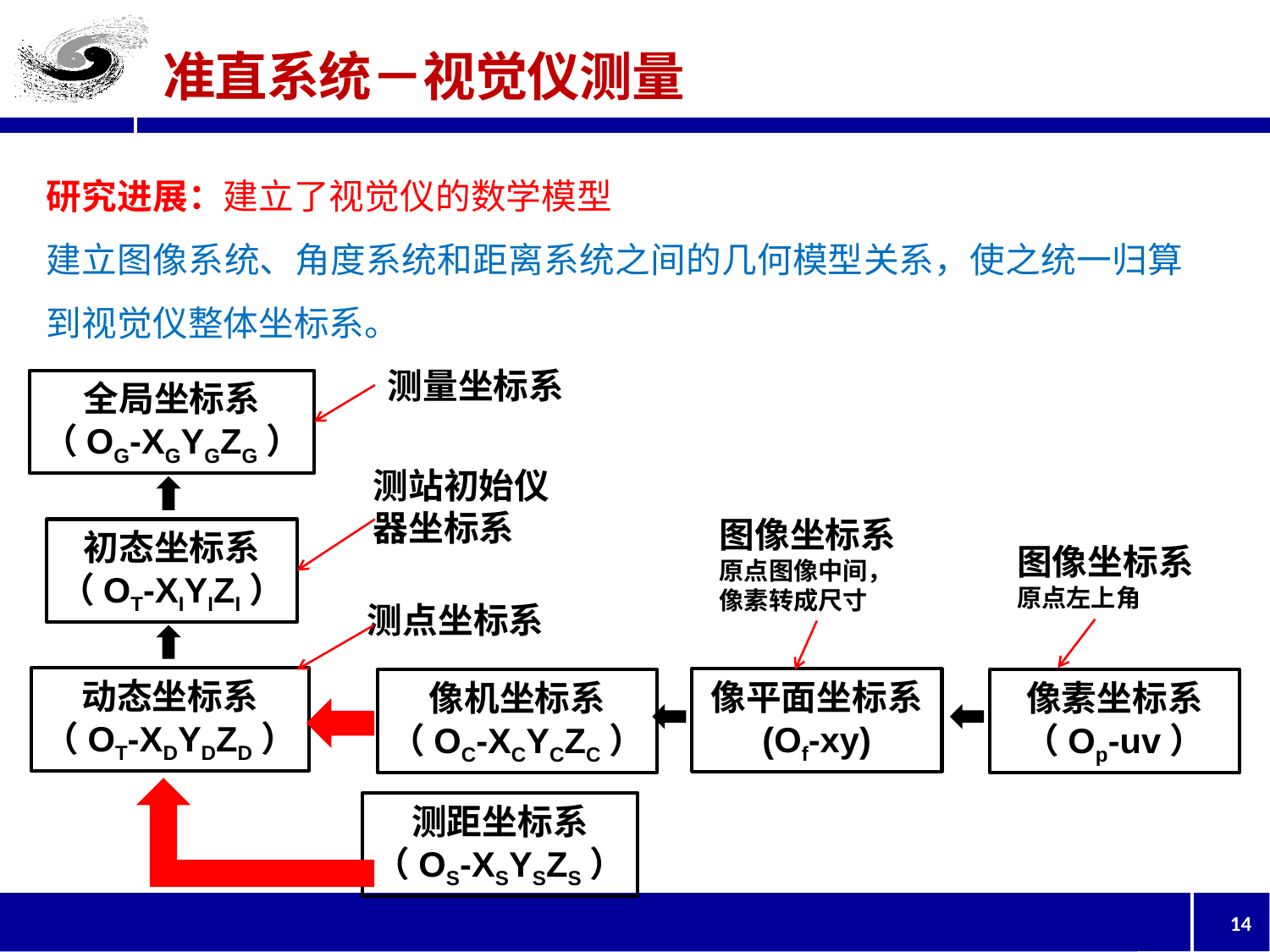

准直系统－视觉仪测量
研究进展：建立了视觉仪的数学模型
建立图像系统、角度系统和距离系统之间的几何模型关系，使之统一归算到视觉仪整体坐标系。
测量坐标系
全局坐标系
（OG-XGYGZG）
测站初始仪器坐标系

图像坐标系原点图像中间，像素转成尺寸
初态坐标系
（OT-XIYIZI）
图像坐标系原点左上角
测点坐标系

动态坐标系
（OT-XDYDZD）
像平面坐标系
(Of-xy)
像机坐标系
（OC-XCYCZC）
像素坐标系
（Op-uv）

测距坐标系
（OS-XSYSZS）